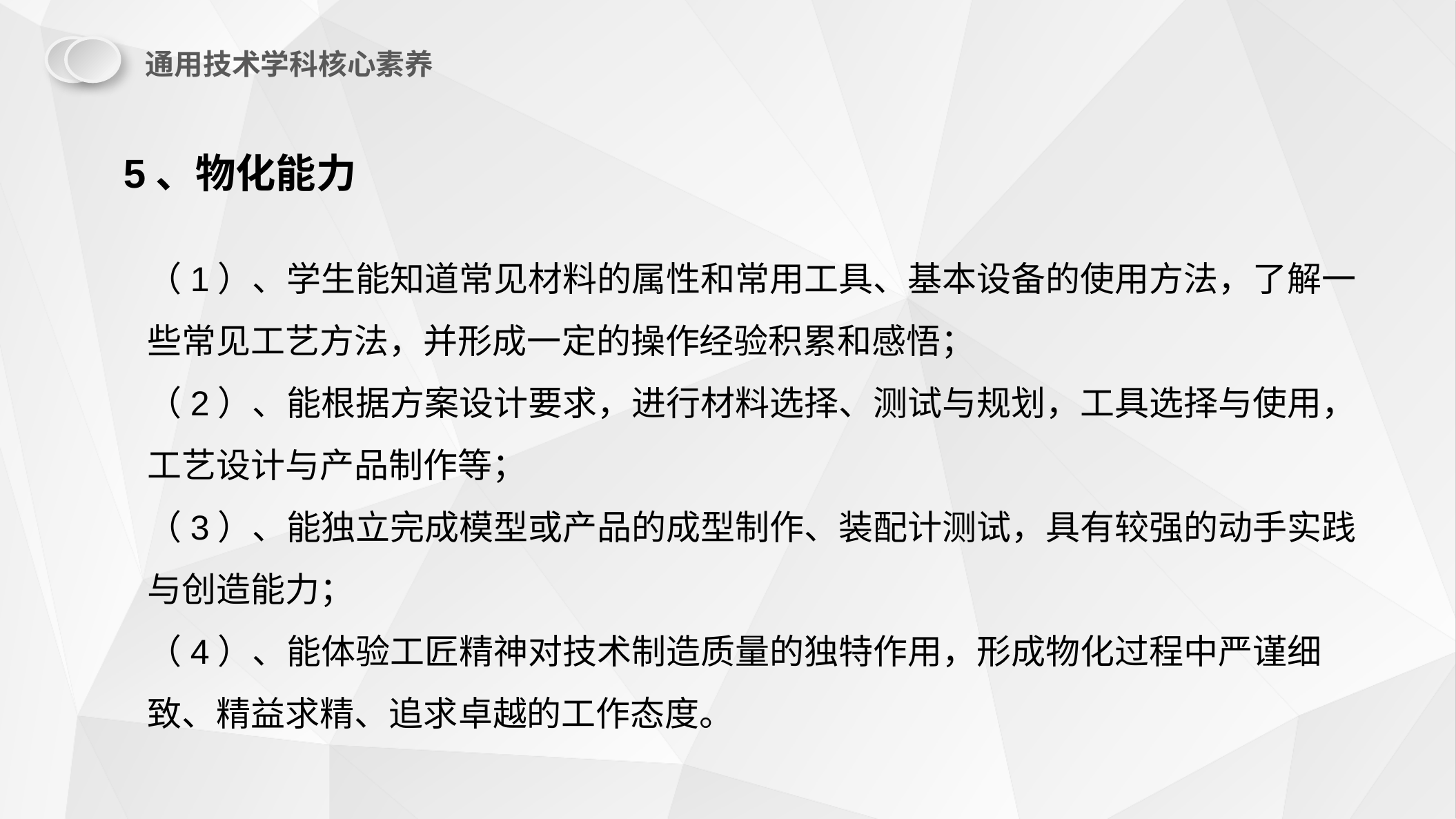

通用技术学科核心素养
5、物化能力
（1）、学生能知道常见材料的属性和常用工具、基本设备的使用方法，了解一些常见工艺方法，并形成一定的操作经验积累和感悟；
（2）、能根据方案设计要求，进行材料选择、测试与规划，工具选择与使用，工艺设计与产品制作等；
（3）、能独立完成模型或产品的成型制作、装配计测试，具有较强的动手实践与创造能力；
（4）、能体验工匠精神对技术制造质量的独特作用，形成物化过程中严谨细致、精益求精、追求卓越的工作态度。